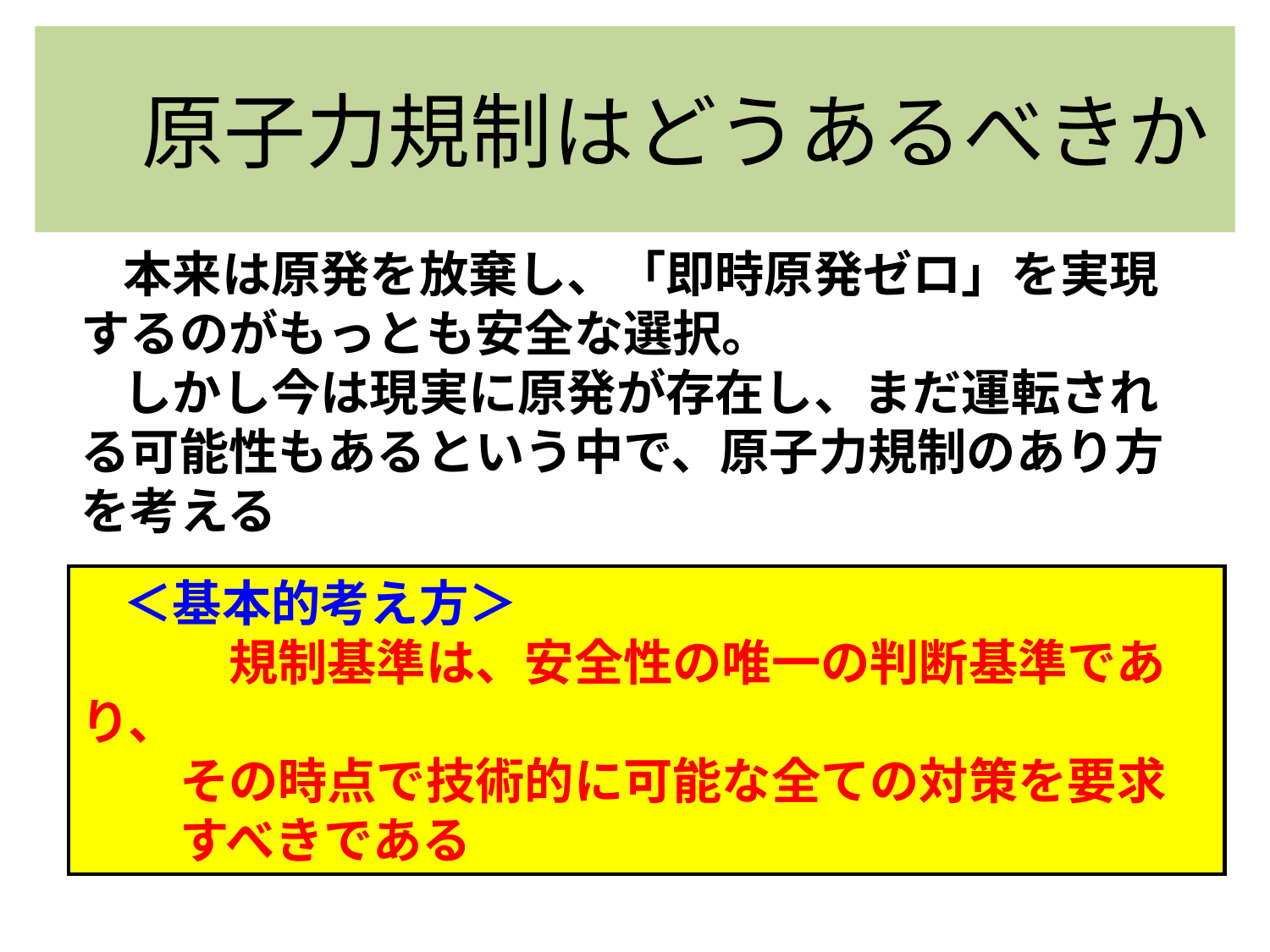

# 原子力規制はどうあるべきか

　本来は原発を放棄し、「即時原発ゼロ」を実現するのがもっとも安全な選択。
　しかし今は現実に原発が存在し、まだ運転される可能性もあるという中で、原子力規制のあり方を考える

　＜基本的考え方＞
　　　規制基準は、安全性の唯一の判断基準であり、
　　その時点で技術的に可能な全ての対策を要求
　　すべきである